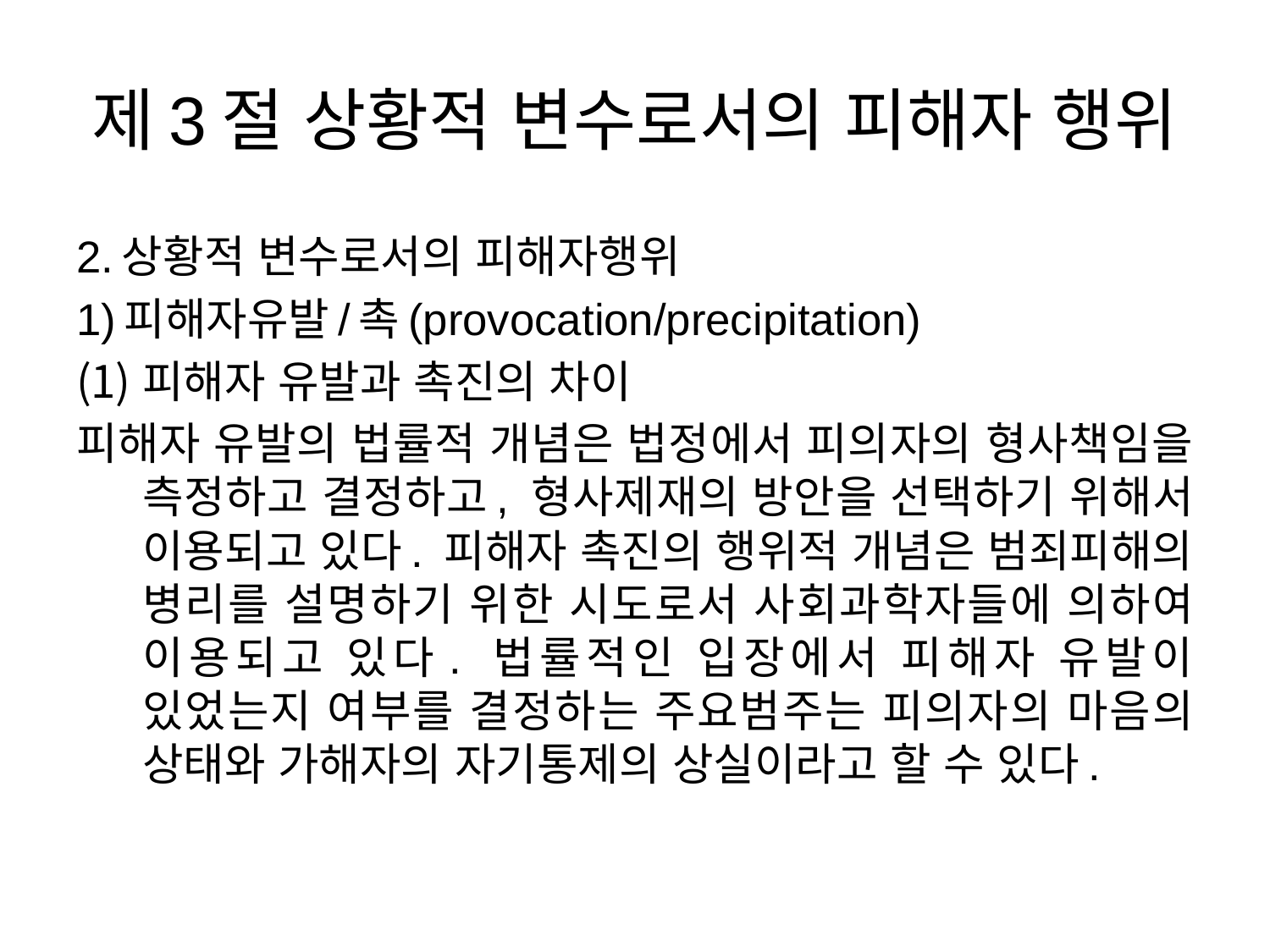

# 제3절 상황적 변수로서의 피해자 행위
2.상황적 변수로서의 피해자행위
1)피해자유발/촉(provocation/precipitation)
피해자 유발과 촉진의 차이
피해자 유발의 법률적 개념은 법정에서 피의자의 형사책임을 측정하고 결정하고, 형사제재의 방안을 선택하기 위해서 이용되고 있다. 피해자 촉진의 행위적 개념은 범죄피해의 병리를 설명하기 위한 시도로서 사회과학자들에 의하여 이용되고 있다. 법률적인 입장에서 피해자 유발이 있었는지 여부를 결정하는 주요범주는 피의자의 마음의 상태와 가해자의 자기통제의 상실이라고 할 수 있다.